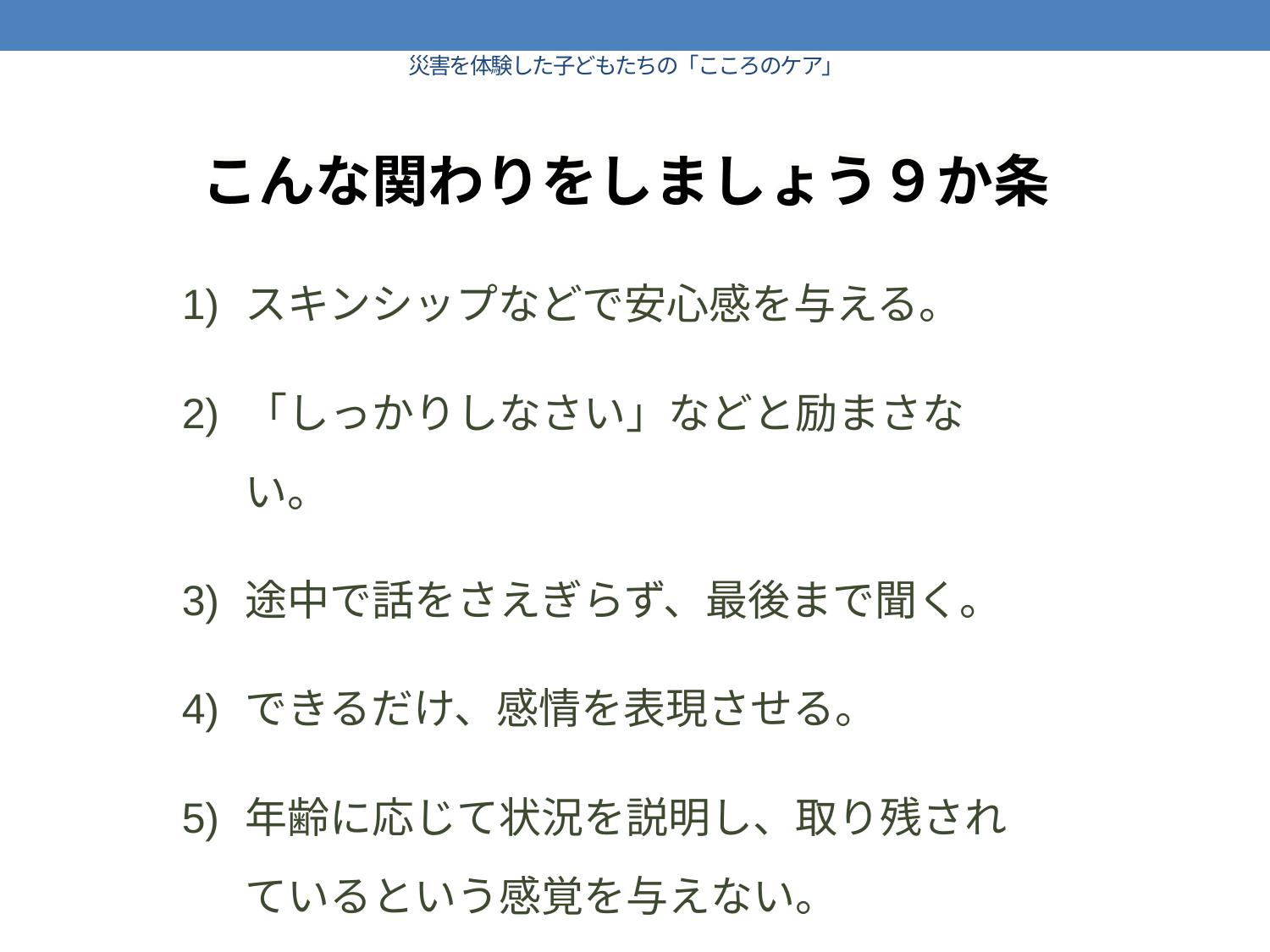

# 災害を体験した子どもたちの「こころのケア」
こんな関わりをしましょう９か条
スキンシップなどで安心感を与える。
「しっかりしなさい」などと励まさない。
途中で話をさえぎらず、最後まで聞く。
できるだけ、感情を表現させる。
年齢に応じて状況を説明し、取り残されているという感覚を与えない。